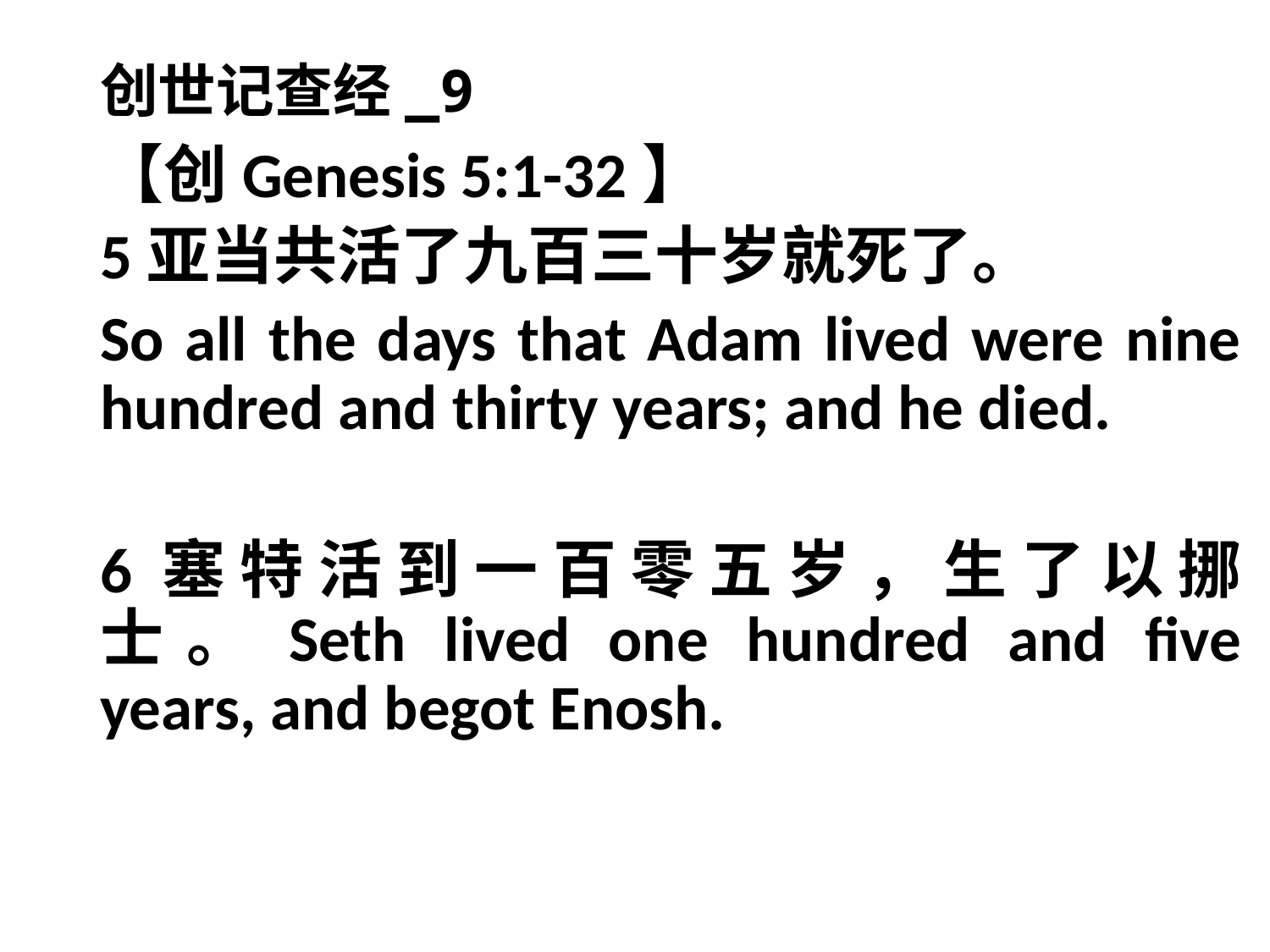

# 创世记查经_9
【创Genesis 5:1-32】
5亚当共活了九百三十岁就死了。
So all the days that Adam lived were nine hundred and thirty years; and he died.

6塞特活到一百零五岁，生了以挪士。Seth lived one hundred and five years, and begot Enosh.